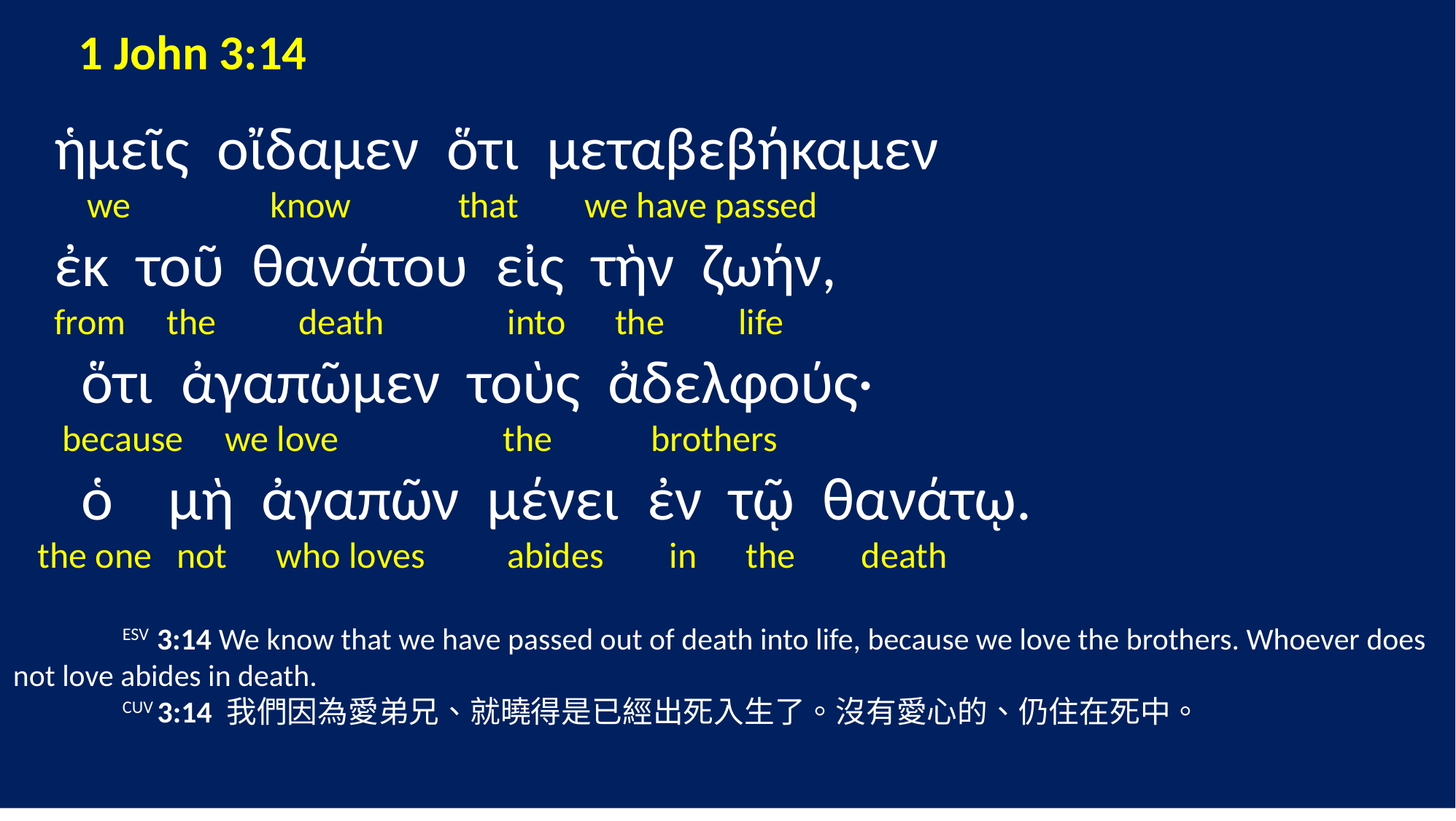

1 John 3:14

   ἡμεῖς  οἴδαμεν  ὅτι  μεταβεβήκαμεν
         we                 know             that        we have passed
   ἐκ  τοῦ  θανάτου  εἰς  τὴν  ζωήν,
     from     the          death               into      the         life
     ὅτι  ἀγαπῶμεν  τοὺς  ἀδελφούς·
      because     we love                    the            brothers
     ὁ    μὴ  ἀγαπῶν  μένει  ἐν  τῷ  θανάτῳ.
   the one   not      who loves          abides        in      the        death

	ESV  3:14 We know that we have passed out of death into life, because we love the brothers. Whoever does not love abides in death.
	CUV 3:14 我們因為愛弟兄、就曉得是已經出死入生了。沒有愛心的、仍住在死中。